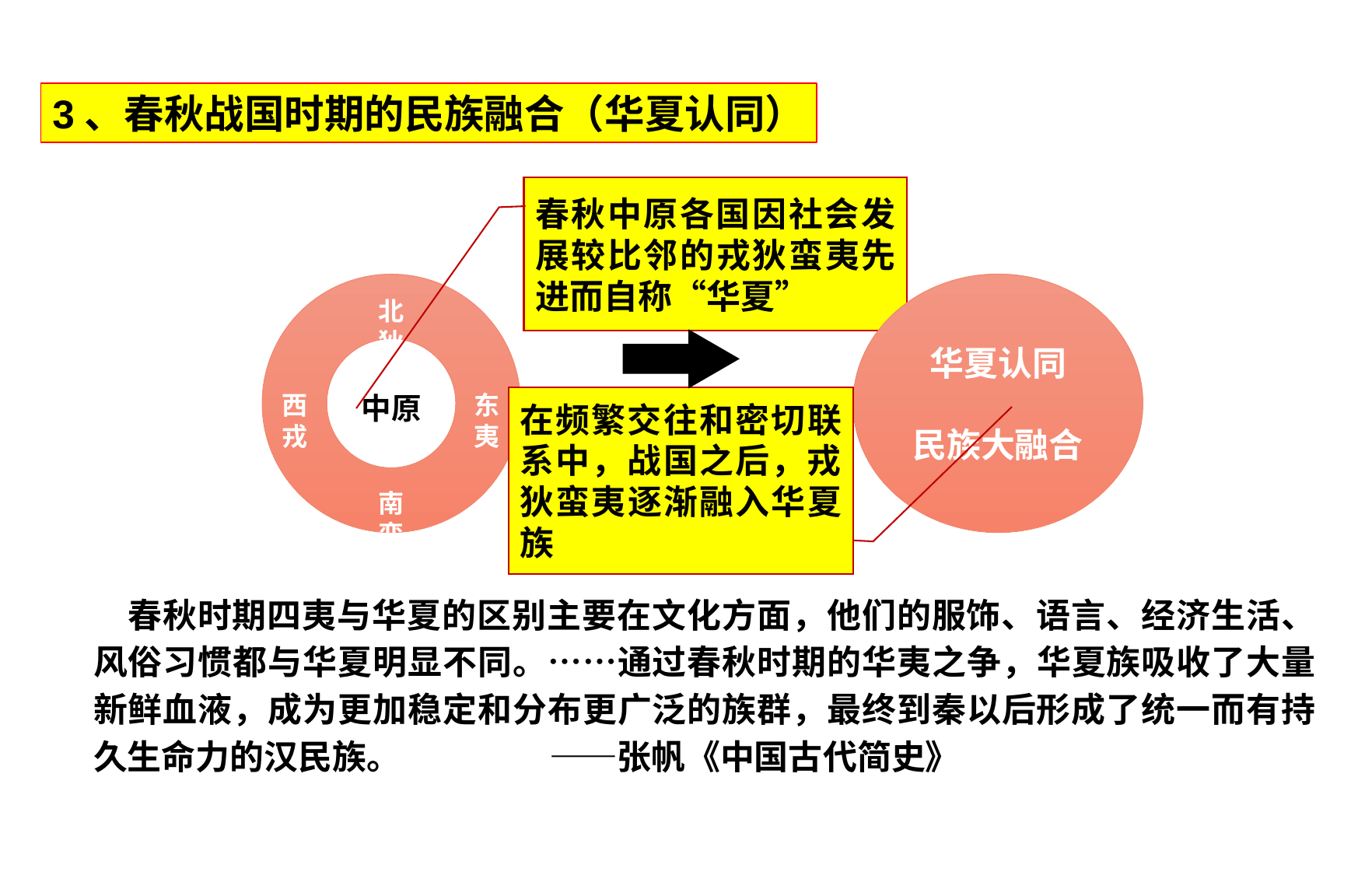

3、春秋战国时期的民族融合（华夏认同）
春秋中原各国因社会发展较比邻的戎狄蛮夷先进而自称“华夏”
华夏认同

民族大融合

北狄
西戎
中原
东夷
南蛮

在频繁交往和密切联系中，战国之后，戎狄蛮夷逐渐融入华夏族
    春秋时期四夷与华夏的区别主要在文化方面，他们的服饰、语言、经济生活、风俗习惯都与华夏明显不同。……通过春秋时期的华夷之争，华夏族吸收了大量新鲜血液，成为更加稳定和分布更广泛的族群，最终到秦以后形成了统一而有持久生命力的汉民族。                   ——张帆《中国古代简史》